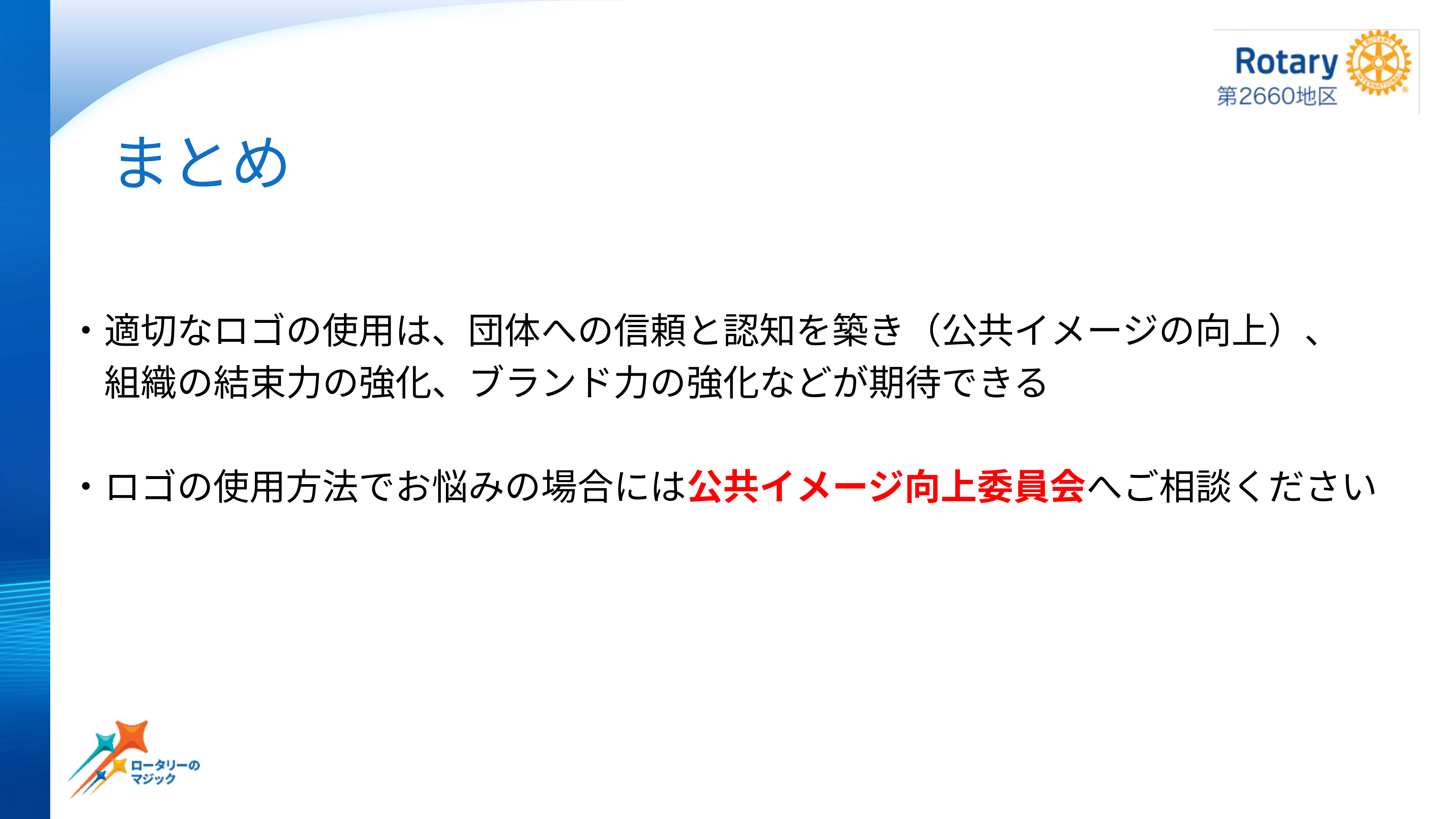

まとめ
・適切なロゴの使用は、団体への信頼と認知を築き（公共イメージの向上）、
　組織の結束力の強化、ブランド力の強化などが期待できる

・ロゴの使用方法でお悩みの場合には公共イメージ向上委員会へご相談ください

#